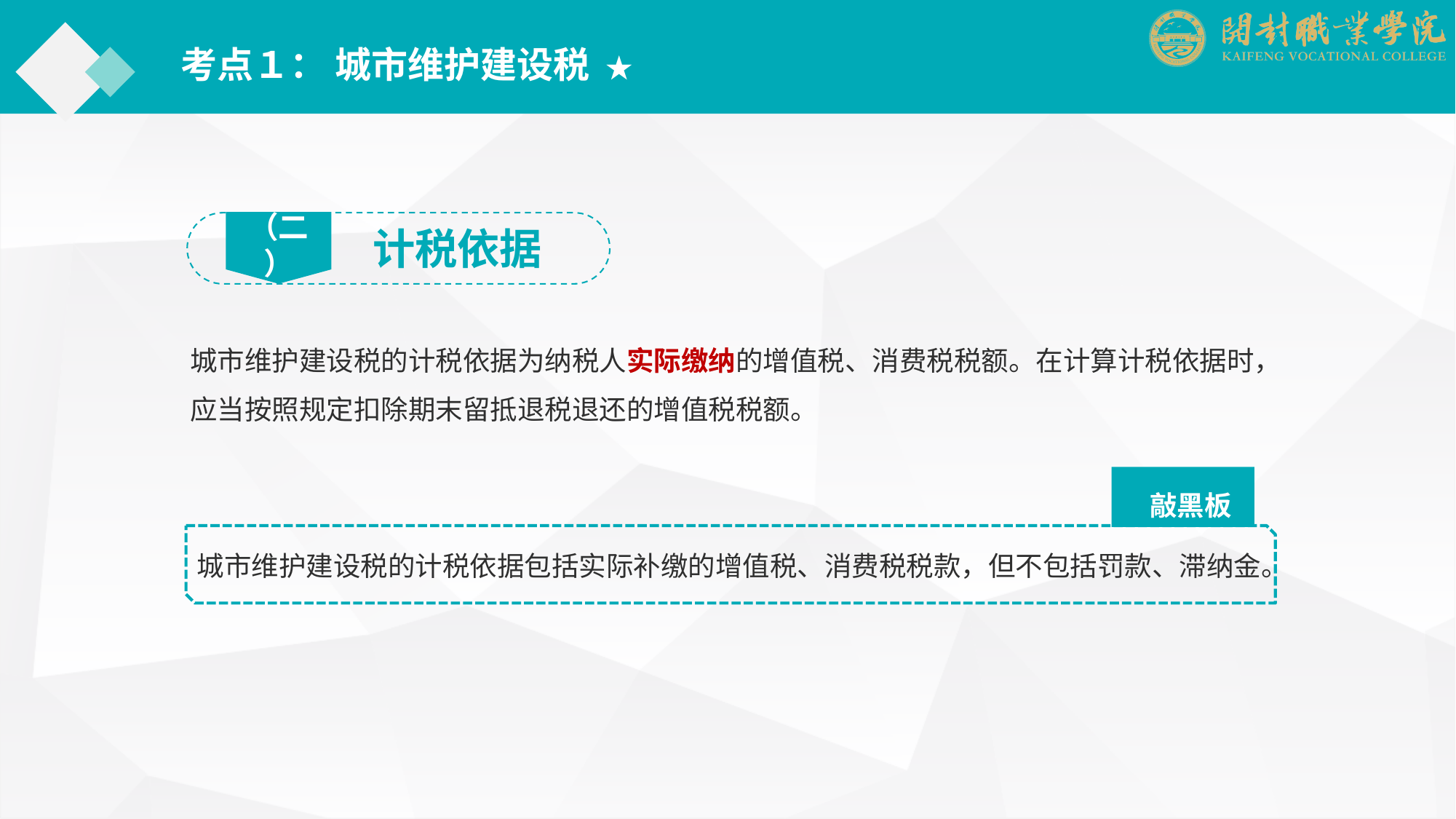

考点１： 城市维护建设税  ★
（二）

计税依据
城市维护建设税的计税依据为纳税人实际缴纳的增值税、消费税税额。在计算计税依据时，应当按照规定扣除期末留抵退税退还的增值税税额。
　敲黑板

城市维护建设税的计税依据包括实际补缴的增值税、消费税税款，但不包括罚款、滞纳金。